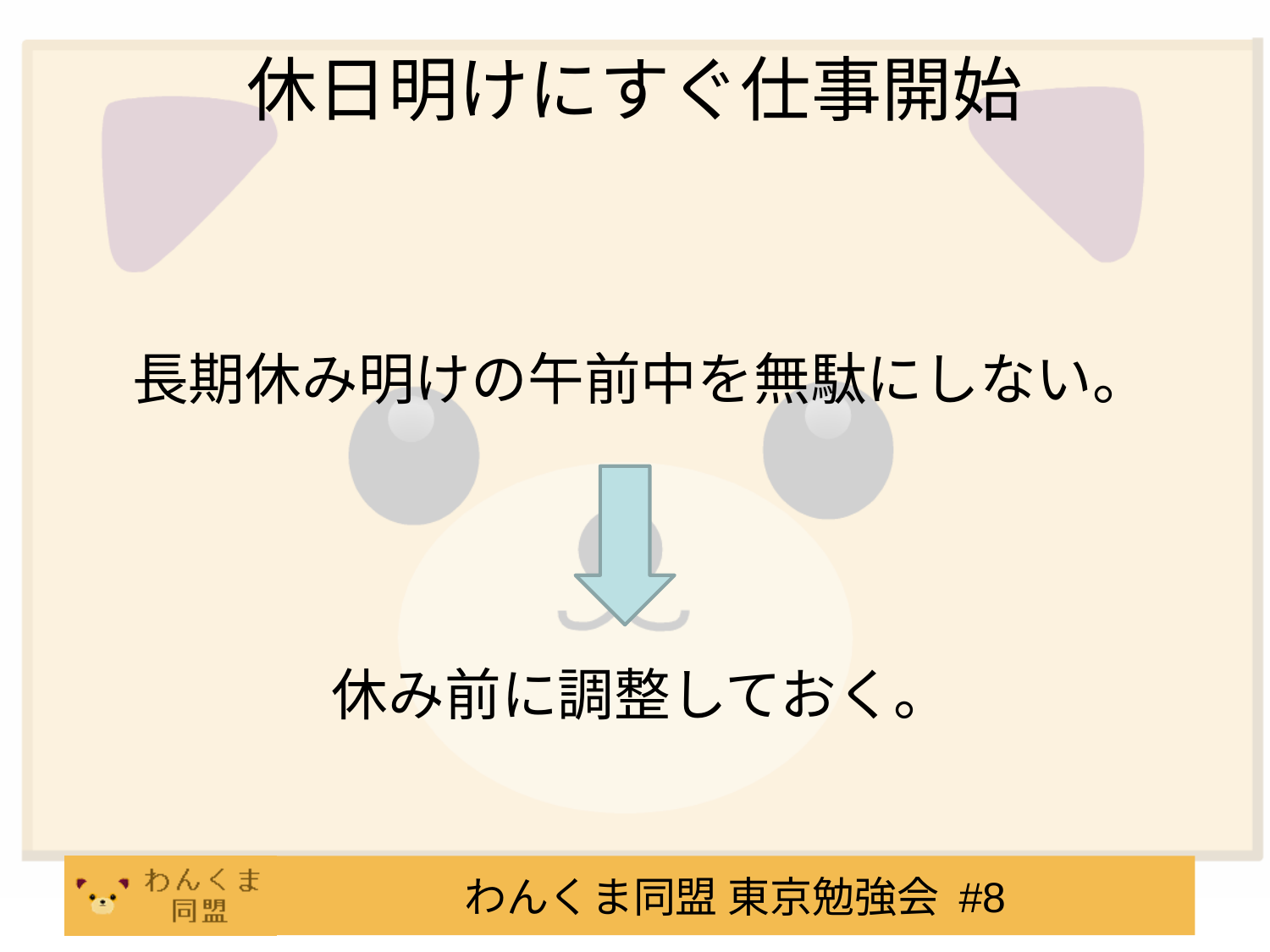

# 休日明けにすぐ仕事開始

長期休み明けの午前中を無駄にしない。

休み前に調整しておく。